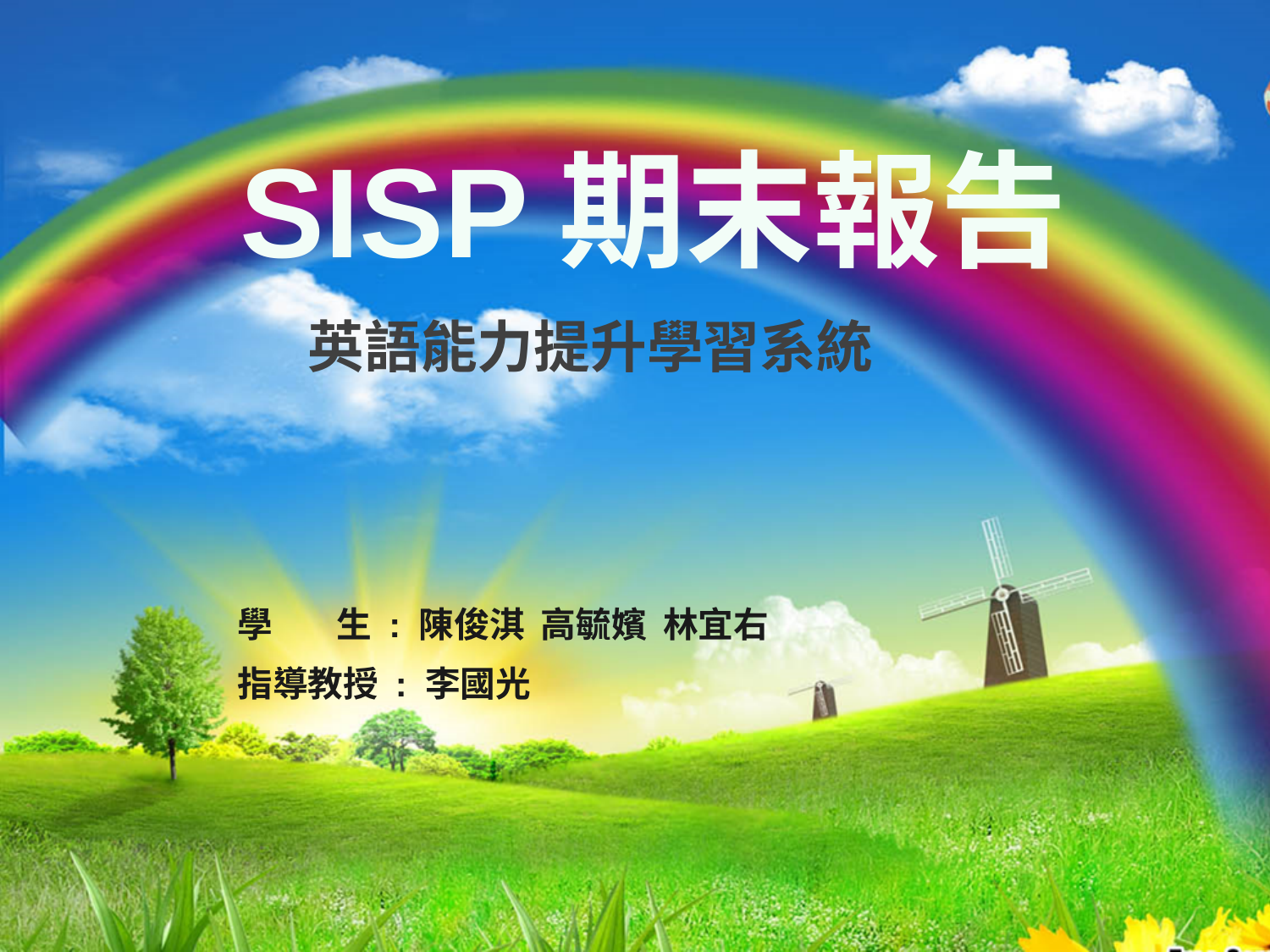

SISP期末報告
                              英語能力提升學習系統
學        生 : 陳俊淇  高毓嬪  林宜右
指導教授 : 李國光